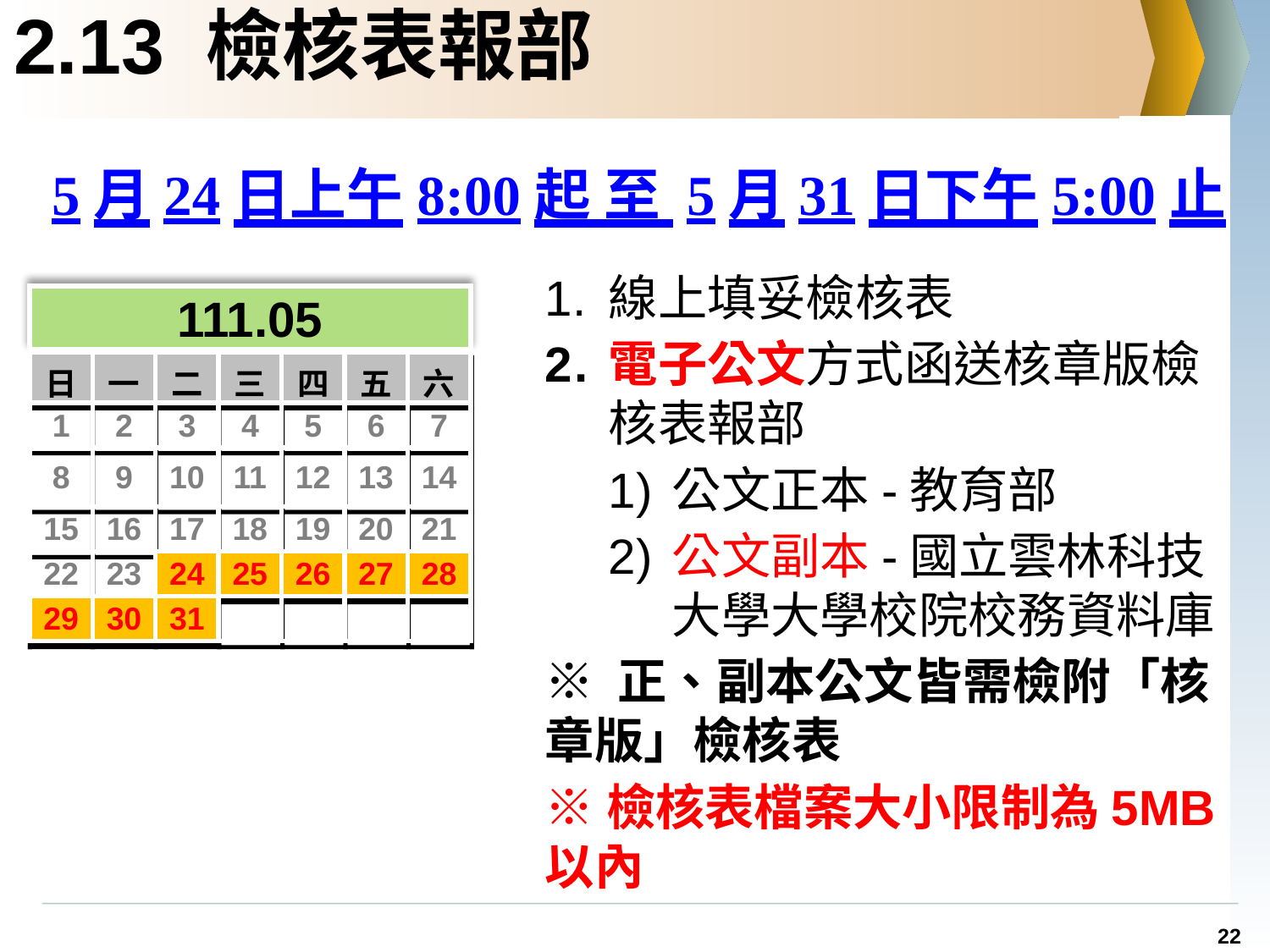

# 2.13 檢核表報部
5月24日上午8:00起 至 5月31日下午5:00止
線上填妥檢核表
電子公文方式函送核章版檢核表報部
公文正本-教育部
公文副本-國立雲林科技大學大學校院校務資料庫
※ 正、副本公文皆需檢附「核章版」檢核表
※檢核表檔案大小限制為5MB以內
111.05
| 日 | 一 | 二 | 三 | 四 | 五 | 六 |
| --- | --- | --- | --- | --- | --- | --- |
| 1 | 2 | 3 | 4 | 5 | 6 | 7 |
| 8 | 9 | 10 | 11 | 12 | 13 | 14 |
| 15 | 16 | 17 | 18 | 19 | 20 | 21 |
| 22 | 23 | 24 | 25 | 26 | 27 | 28 |
| 29 | 30 | 31 |  |  |  |  |